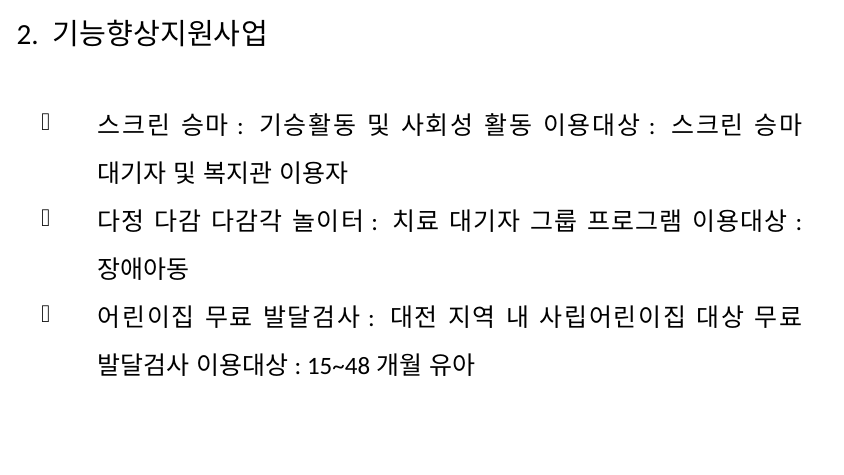

# 2. 기능향상지원사업
스크린 승마: 기승활동 및 사회성 활동 이용대상: 스크린 승마 대기자 및 복지관 이용자
다정 다감 다감각 놀이터: 치료 대기자 그룹 프로그램 이용대상: 장애아동
어린이집 무료 발달검사: 대전 지역 내 사립어린이집 대상 무료 발달검사 이용대상: 15~48개월 유아